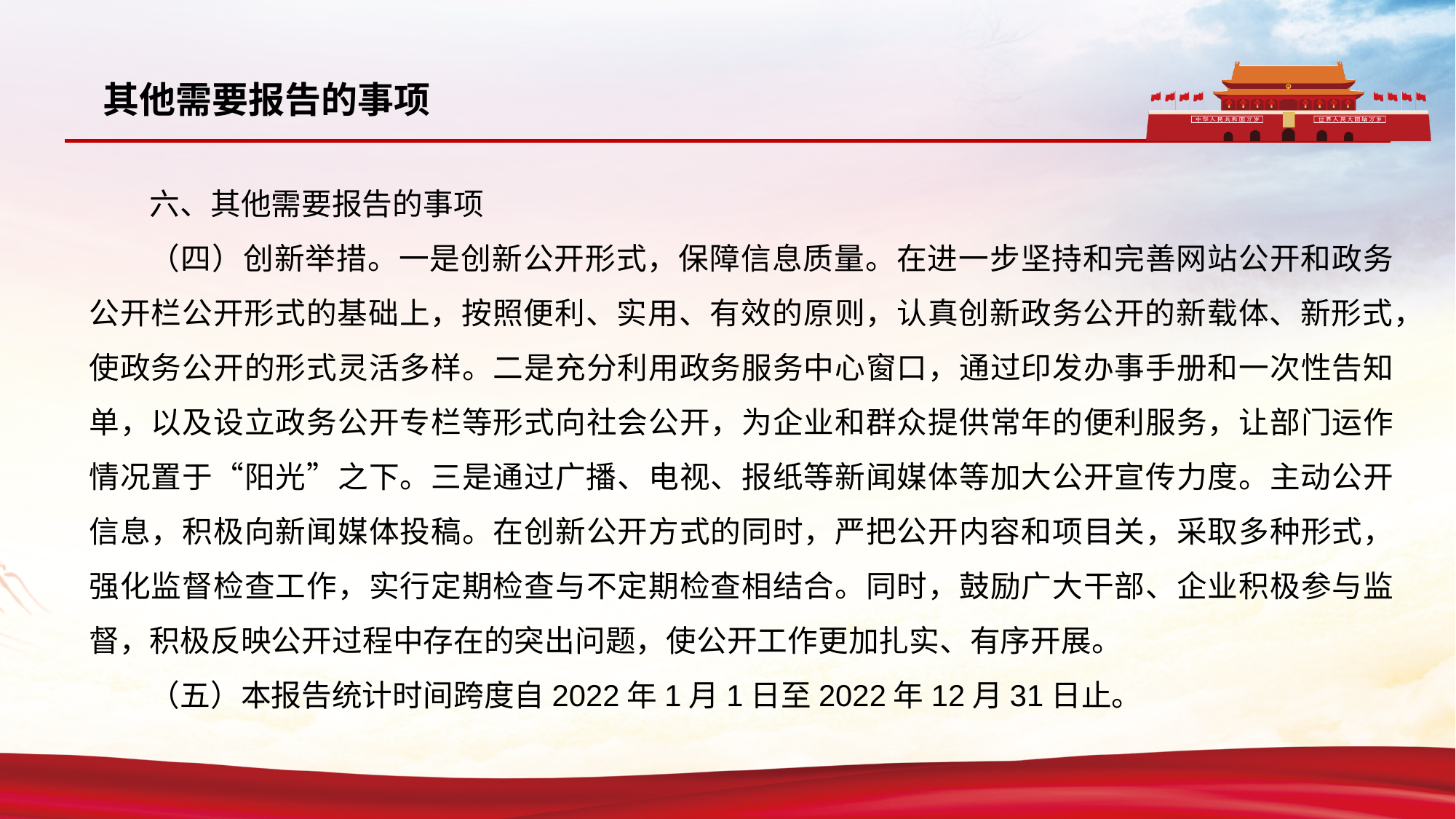

其他需要报告的事项

六、其他需要报告的事项
（四）创新举措。一是创新公开形式，保障信息质量。在进一步坚持和完善网站公开和政务公开栏公开形式的基础上，按照便利、实用、有效的原则，认真创新政务公开的新载体、新形式，使政务公开的形式灵活多样。二是充分利用政务服务中心窗口，通过印发办事手册和一次性告知单，以及设立政务公开专栏等形式向社会公开，为企业和群众提供常年的便利服务，让部门运作情况置于“阳光”之下。三是通过广播、电视、报纸等新闻媒体等加大公开宣传力度。主动公开信息，积极向新闻媒体投稿。在创新公开方式的同时，严把公开内容和项目关，采取多种形式，强化监督检查工作，实行定期检查与不定期检查相结合。同时，鼓励广大干部、企业积极参与监督，积极反映公开过程中存在的突出问题，使公开工作更加扎实、有序开展。
（五）本报告统计时间跨度自2022年1月1日至2022年12月31日止。